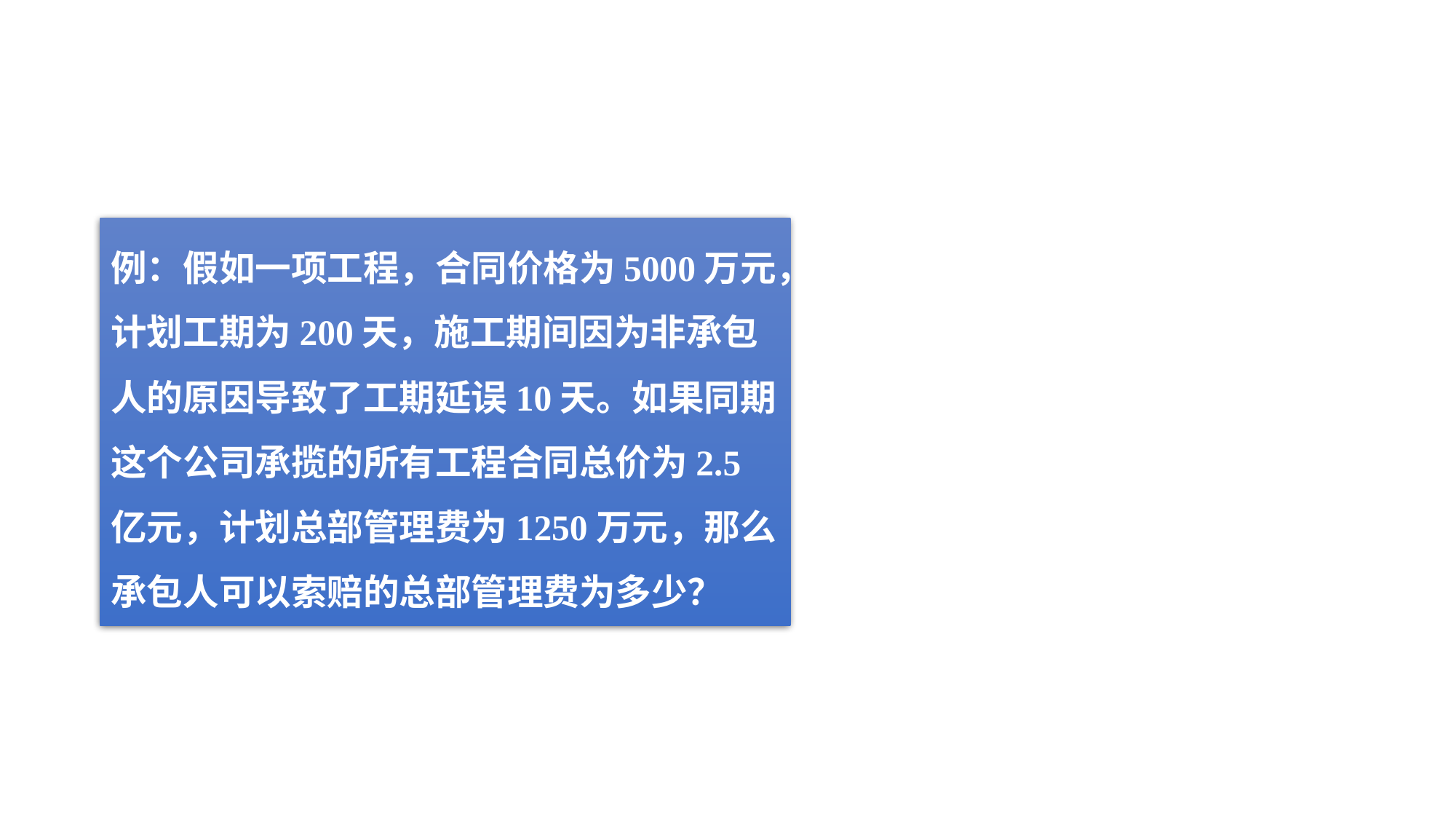

#
例：假如一项工程，合同价格为5000万元，计划工期为200天，施工期间因为非承包人的原因导致了工期延误10天。如果同期这个公司承揽的所有工程合同总价为2.5亿元，计划总部管理费为1250万元，那么承包人可以索赔的总部管理费为多少？